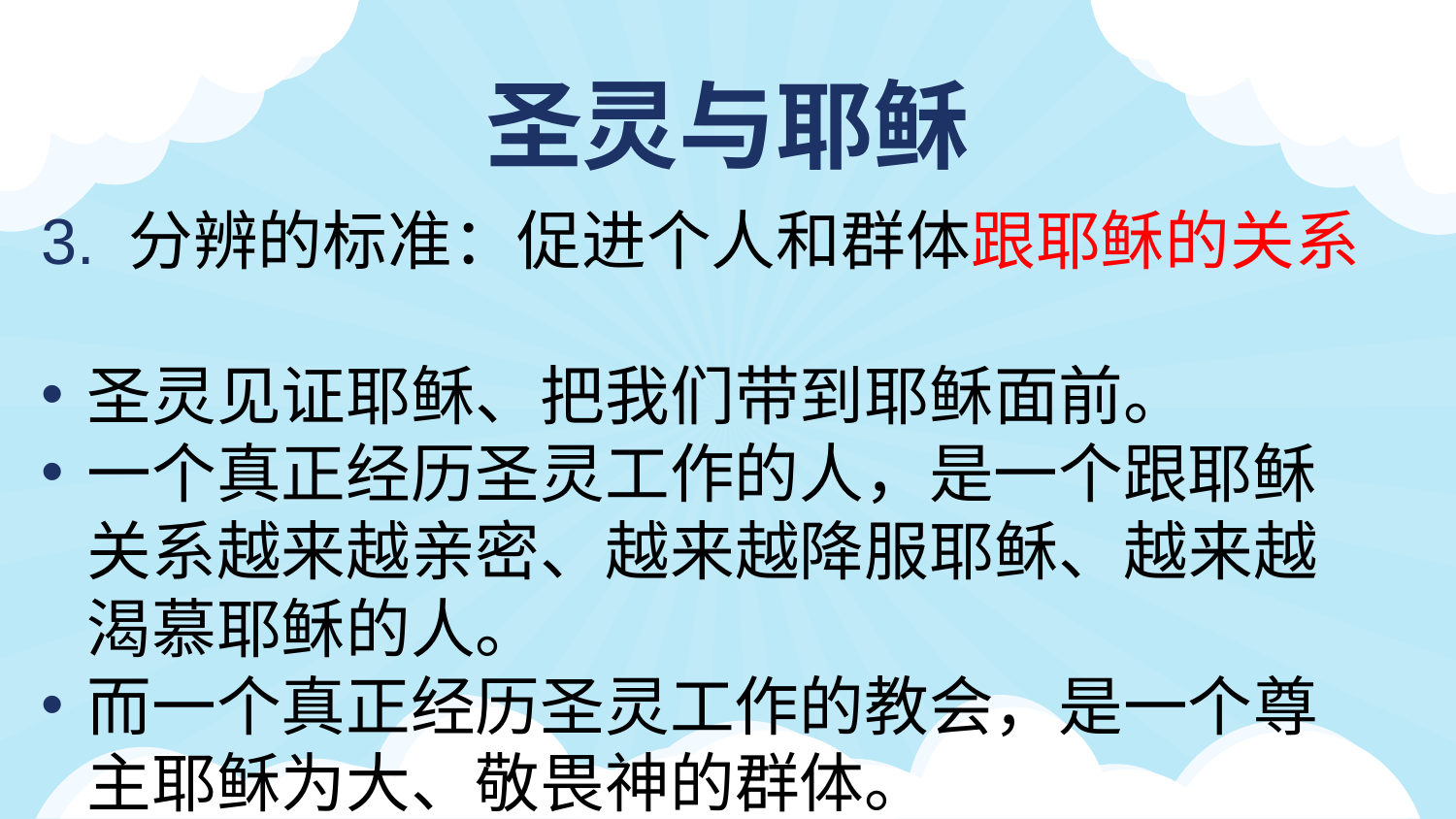

圣灵与耶稣
3. 分辨的标准：促进个人和群体跟耶稣的关系

圣灵见证耶稣、把我们带到耶稣面前。
一个真正经历圣灵工作的人，是一个跟耶稣关系越来越亲密、越来越降服耶稣、越来越渴慕耶稣的人。
而一个真正经历圣灵工作的教会，是一个尊主耶稣为大、敬畏神的群体。